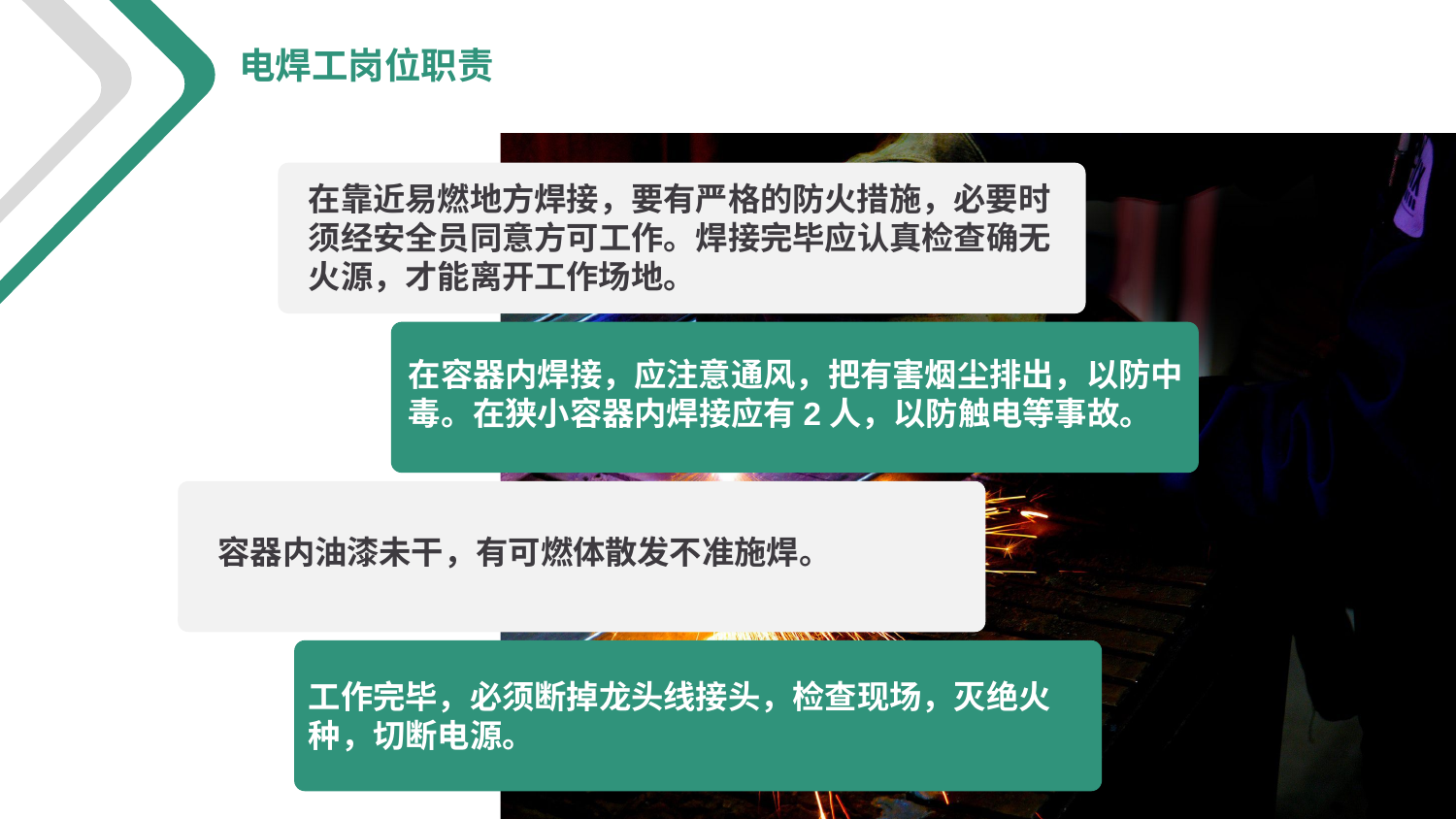

电焊工岗位职责

在靠近易燃地方焊接，要有严格的防火措施，必要时须经安全员同意方可工作。焊接完毕应认真检查确无火源，才能离开工作场地。
在容器内焊接，应注意通风，把有害烟尘排出，以防中毒。在狭小容器内焊接应有2人，以防触电等事故。
容器内油漆未干，有可燃体散发不准施焊。
工作完毕，必须断掉龙头线接头，检查现场，灭绝火种，切断电源。